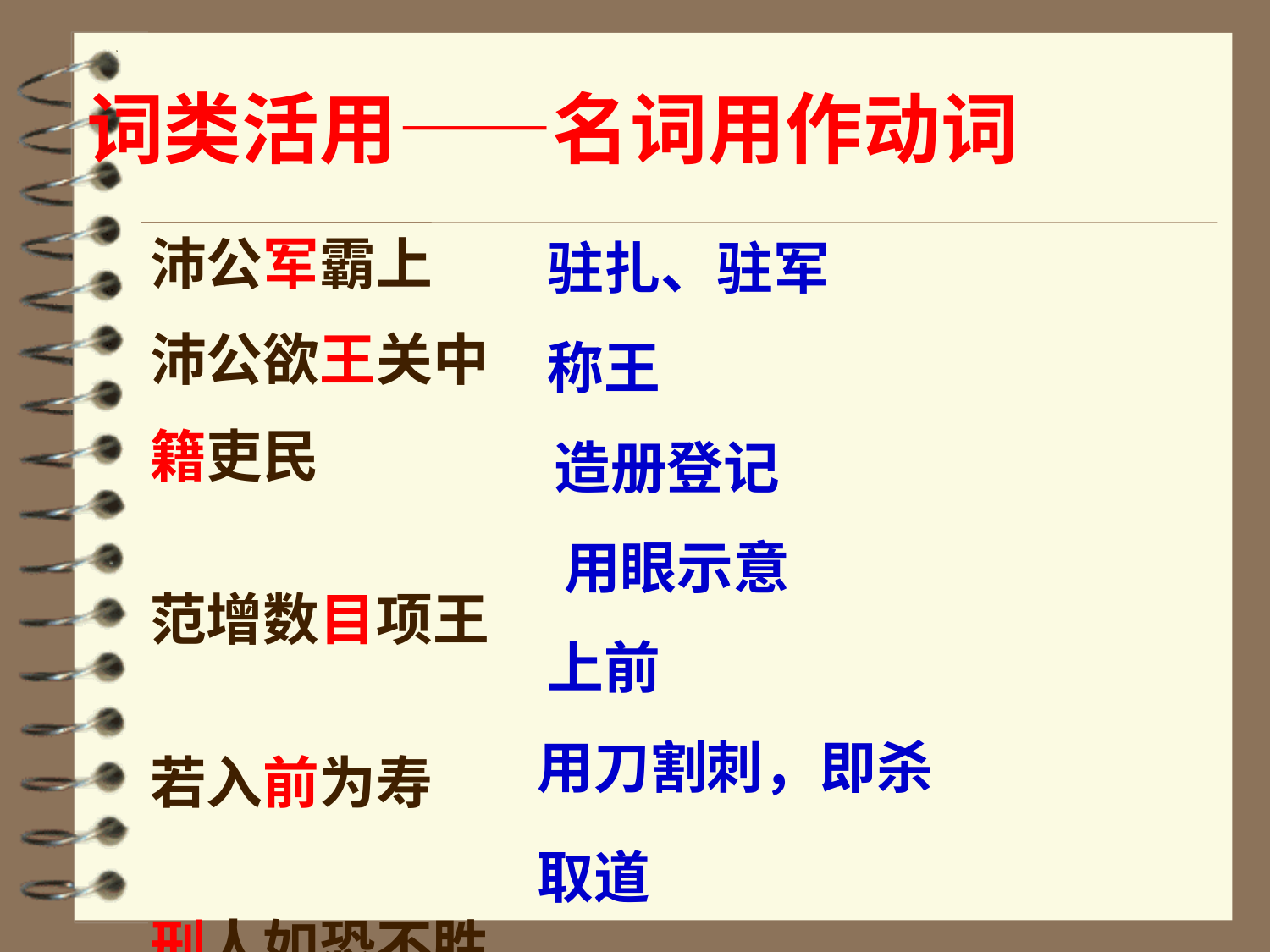

词类活用——名词用作动词
沛公军霸上
沛公欲王关中
籍吏民
范增数目项王
若入前为寿
刑人如恐不胜
道芷阳间行
驻扎、驻军
称王
 造册登记
 用眼示意
上前
用刀割刺，即杀
取道